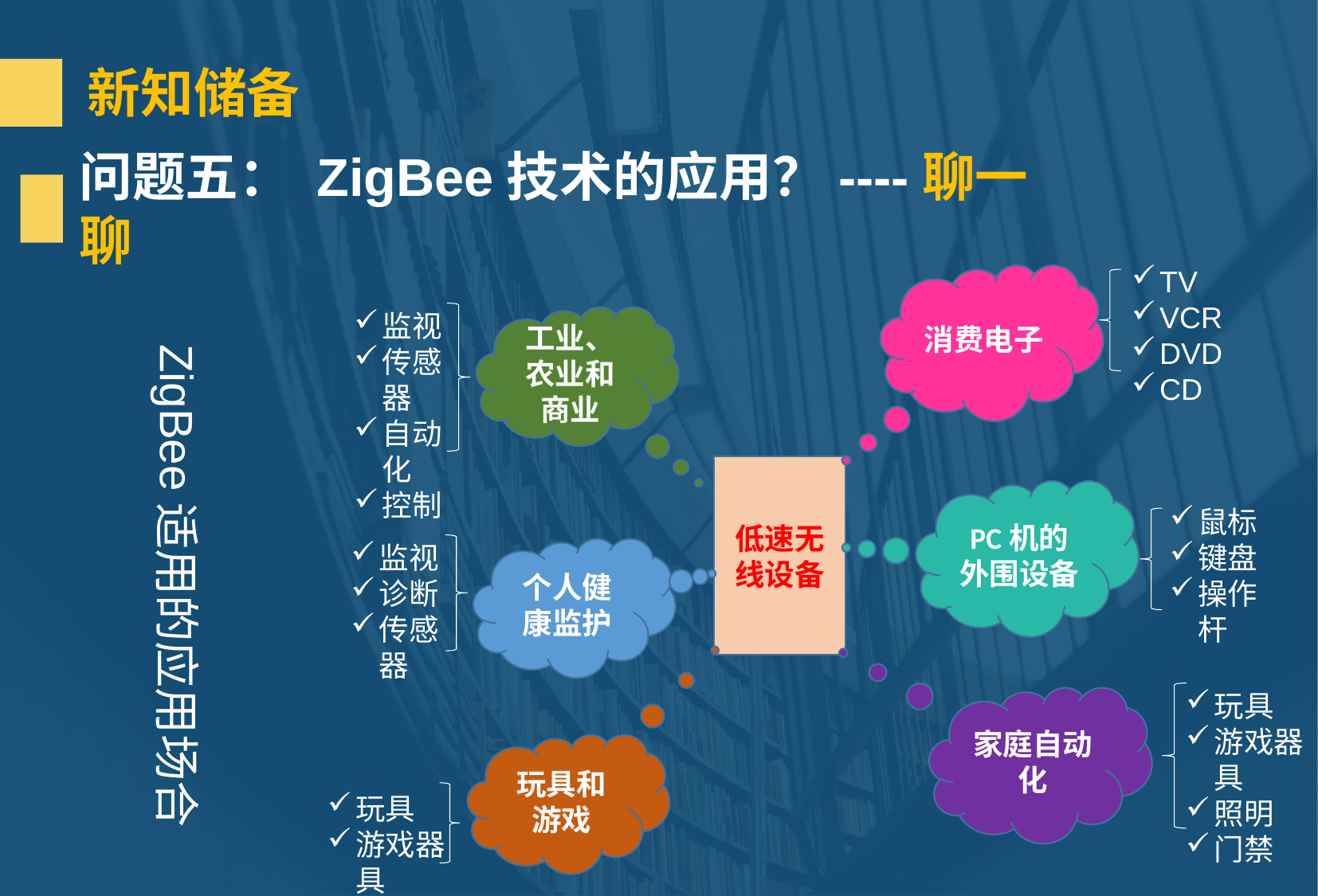

新知储备
问题五： ZigBee技术的应用？----聊一聊

TV
VCR
DVD
CD
消费电子

监视
传感器
自动化
控制

工业、农业和商业
ZigBee适用的应用场合
低速无线设备
PC机的外围设备
鼠标
键盘
操作杆

监视
诊断
传感器

个人健康监护
玩具
游戏器具
照明
门禁

家庭自动化
玩具和
游戏

玩具
游戏器具